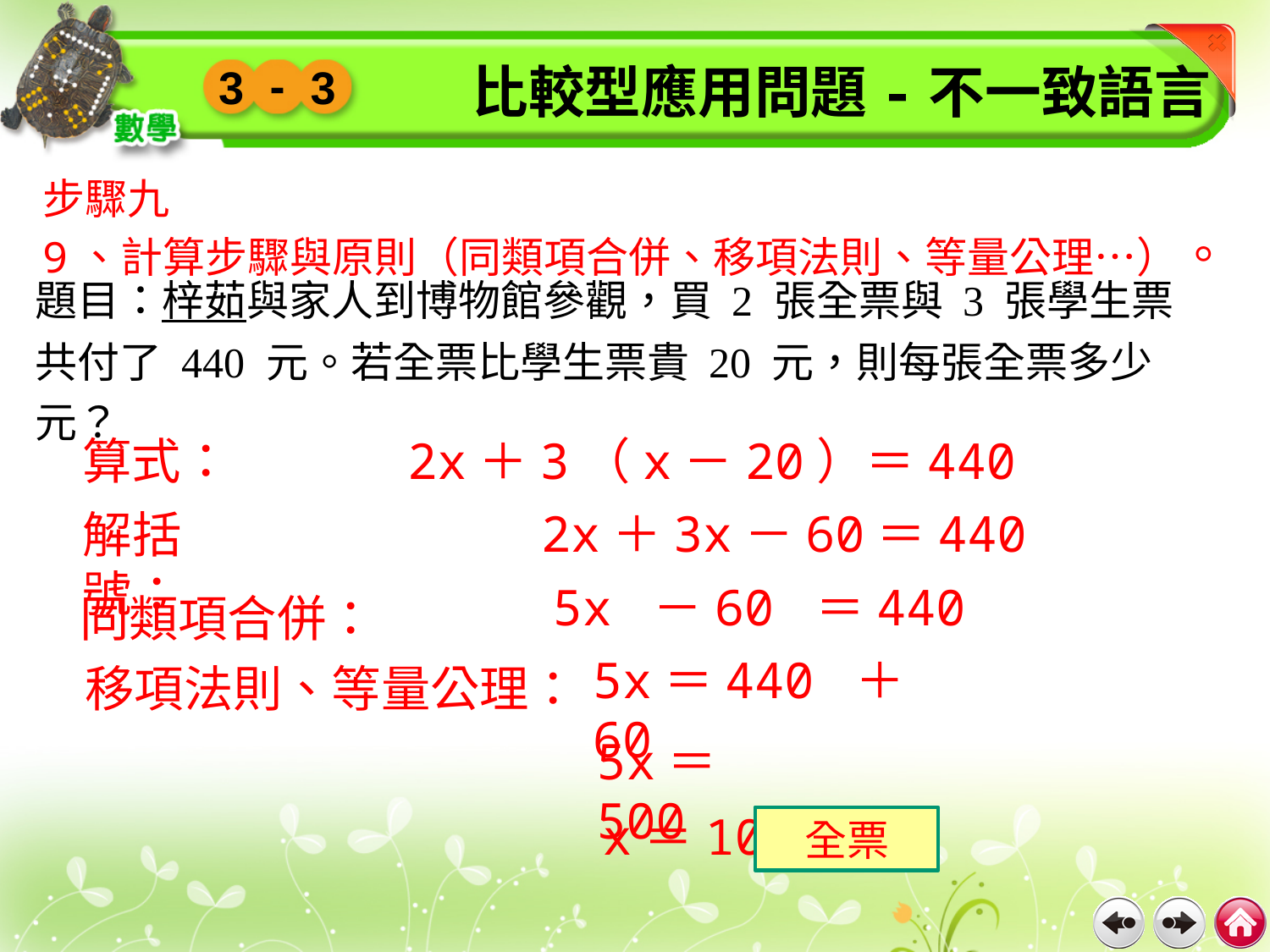

比較型應用問題-不一致語言
-
3
3
步驟九
9、計算步驟與原則（同類項合併、移項法則、等量公理…）。
題目：梓茹與家人到博物館參觀，買 2 張全票與 3 張學生票共付了 440 元。若全票比學生票貴 20 元，則每張全票多少元？
算式：               2x＋3（x－20）＝440
2x＋3x－60＝440
解括號：
5x －60 ＝440
同類項合併：
5x＝440 ＋ 60
移項法則、等量公理：
5x＝500
x＝100
全票